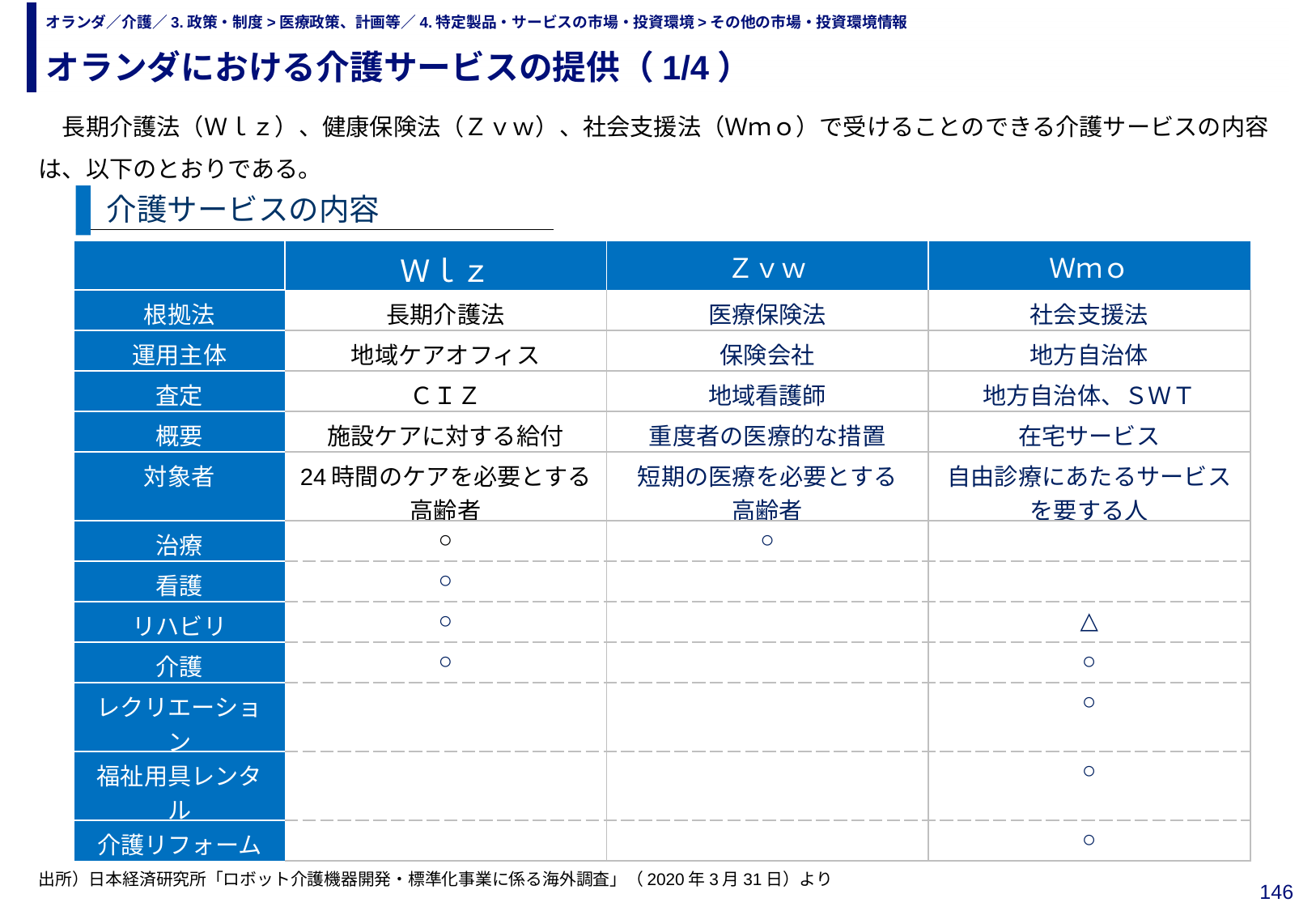

オランダにおける介護サービスの提供（1/4）
# オランダ／介護／3.政策・制度>医療政策、計画等／4.特定製品・サービスの市場・投資環境>その他の市場・投資環境情報
　長期介護法（Ｗｌｚ）、健康保険法（Ｚｖｗ）、社会支援法（Ｗｍｏ）で受けることのできる介護サービスの内容は、以下のとおりである。
介護サービスの内容

|  | Ｗｌｚ | Ｚｖｗ | Ｗｍｏ |
| --- | --- | --- | --- |
| 根拠法 | 長期介護法 | 医療保険法 | 社会支援法 |
| 運用主体 | 地域ケアオフィス | 保険会社 | 地方自治体 |
| 査定 | ＣＩＺ | 地域看護師 | 地方自治体、ＳＷＴ |
| 概要 | 施設ケアに対する給付 | 重度者の医療的な措置 | 在宅サービス |
| 対象者 | 24時間のケアを必要とする 高齢者 | 短期の医療を必要とする 高齢者 | 自由診療にあたるサービスを要する人 |
| 治療 | ○ | ○ |  |
| 看護 | ○ |  |  |
| リハビリ | ○ |  | △ |
| 介護 | ○ |  | ○ |
| レクリエーション |  |  | ○ |
| 福祉用具レンタル |  |  | ○ |
| 介護リフォーム |  |  | ○ |
出所）日本経済研究所「ロボット介護機器開発・標準化事業に係る海外調査」（2020年3月31日）より